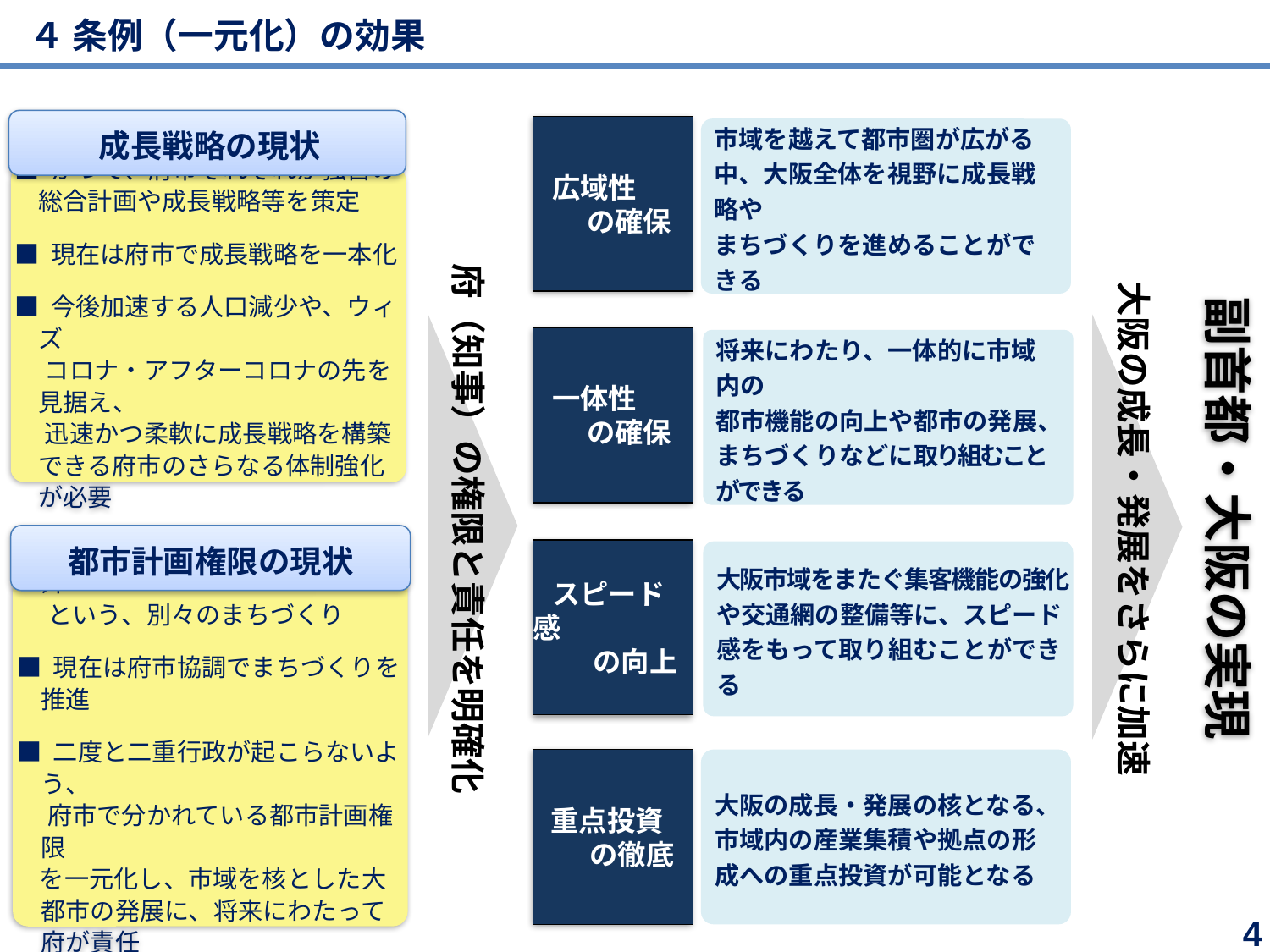

４ 条例（一元化）の効果
副首都・大阪の実現
成長戦略の現状
  広域性
    の確保
市域を越えて都市圏が広がる中、大阪全体を視野に成長戦略や
まちづくりを進めることができる
■ かつて、府市それぞれが独自の総合計画や成長戦略等を策定
■ 現在は府市で成長戦略を一本化
■ 今後加速する人口減少や、ウィズ
　 コロナ・アフターコロナの先を見据え、
　 迅速かつ柔軟に成長戦略を構築できる府市のさらなる体制強化が必要
府（知事）の権限と責任を明確化
大阪の成長・発展をさらに加速
  一体性
    の確保
将来にわたり、一体的に市域内の
都市機能の向上や都市の発展、
まちづくりなどに取り組むことができる

都市計画権限の現状
  スピード感
      の向上
大阪市域をまたぐ集客機能の強化や交通網の整備等に、スピード感をもって取り組むことができる
■ かつて、市は市域内、府は市域外
　 という、別々のまちづくり
■ 現在は府市協調でまちづくりを推進
■ 二度と二重行政が起こらないよう、
　 府市で分かれている都市計画権限
   を一元化し、市域を核とした大都市の発展に、将来にわたって府が責任
   を持つ仕組みづくりが必要
  重点投資
     の徹底
大阪の成長・発展の核となる、
市域内の産業集積や拠点の形成への重点投資が可能となる
4